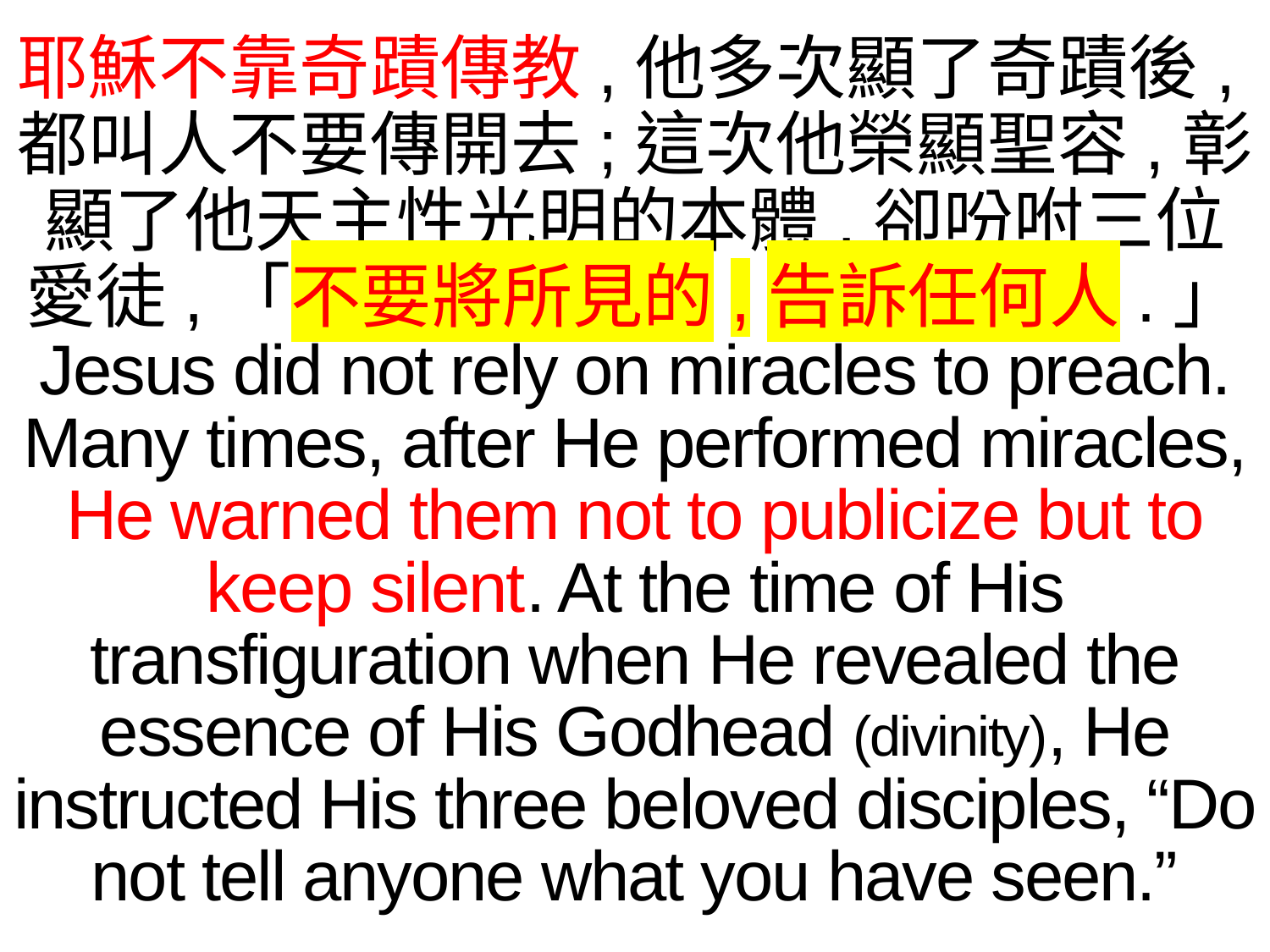

耶穌不靠奇蹟傳教,他多次顯了奇蹟後,都叫人不要傳開去;這次他榮顯聖容,彰顯了他天主性光明的本體,卻吩咐三位愛徒,「不要將所見的,告訴任何人.」
Jesus did not rely on miracles to preach. Many times, after He performed miracles, He warned them not to publicize but to keep silent. At the time of His transfiguration when He revealed the essence of His Godhead (divinity), He instructed His three beloved disciples, “Do not tell anyone what you have seen.”